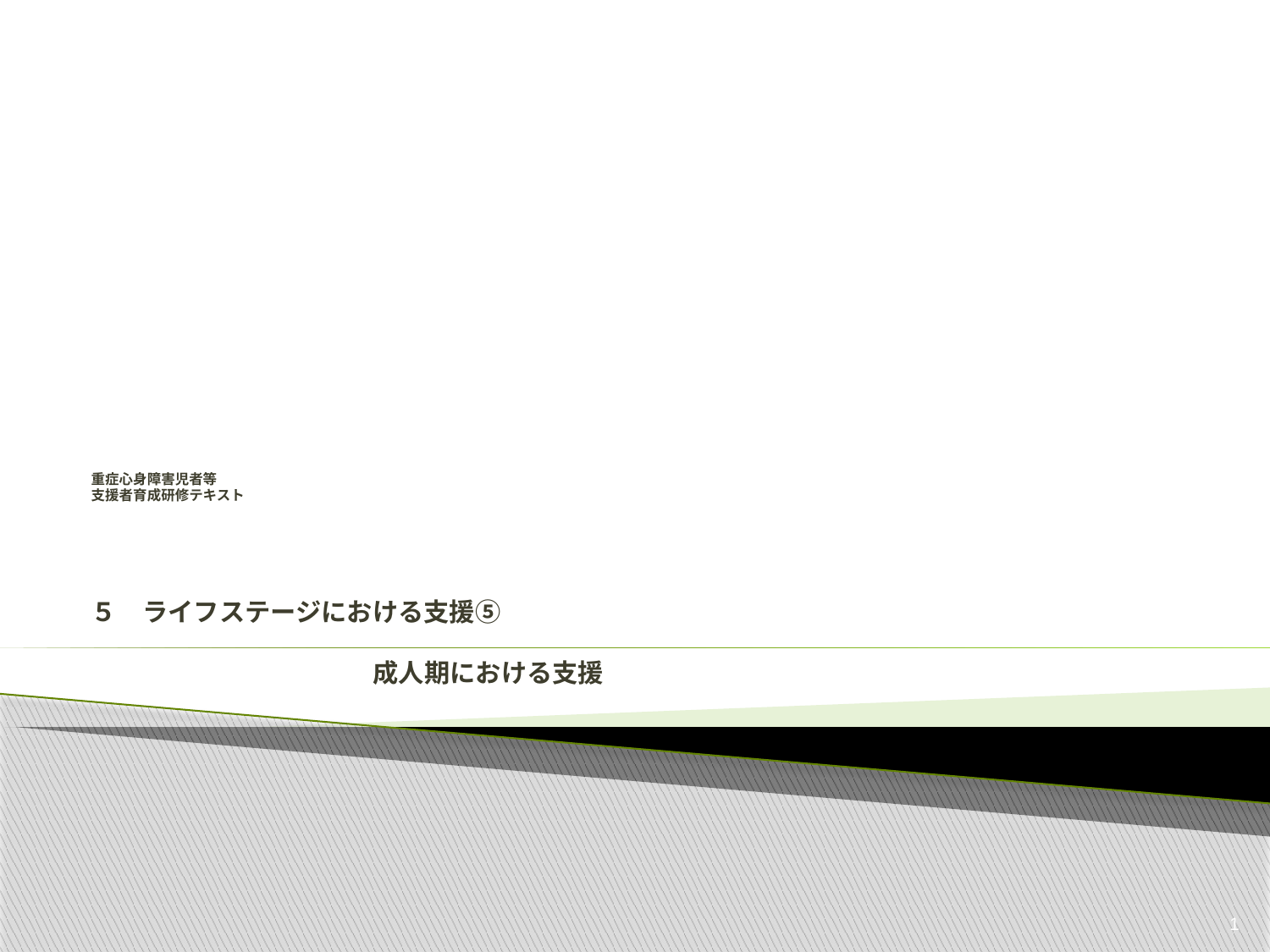

# 重症心身障害児者等 支援者育成研修テキスト ５　ライフステージにおける支援⑤ 　　　　　　　　　　　　　　　　　　　　　　　　　　　　　　　　　　　 　　　　　　　　　　　成人期における支援
1